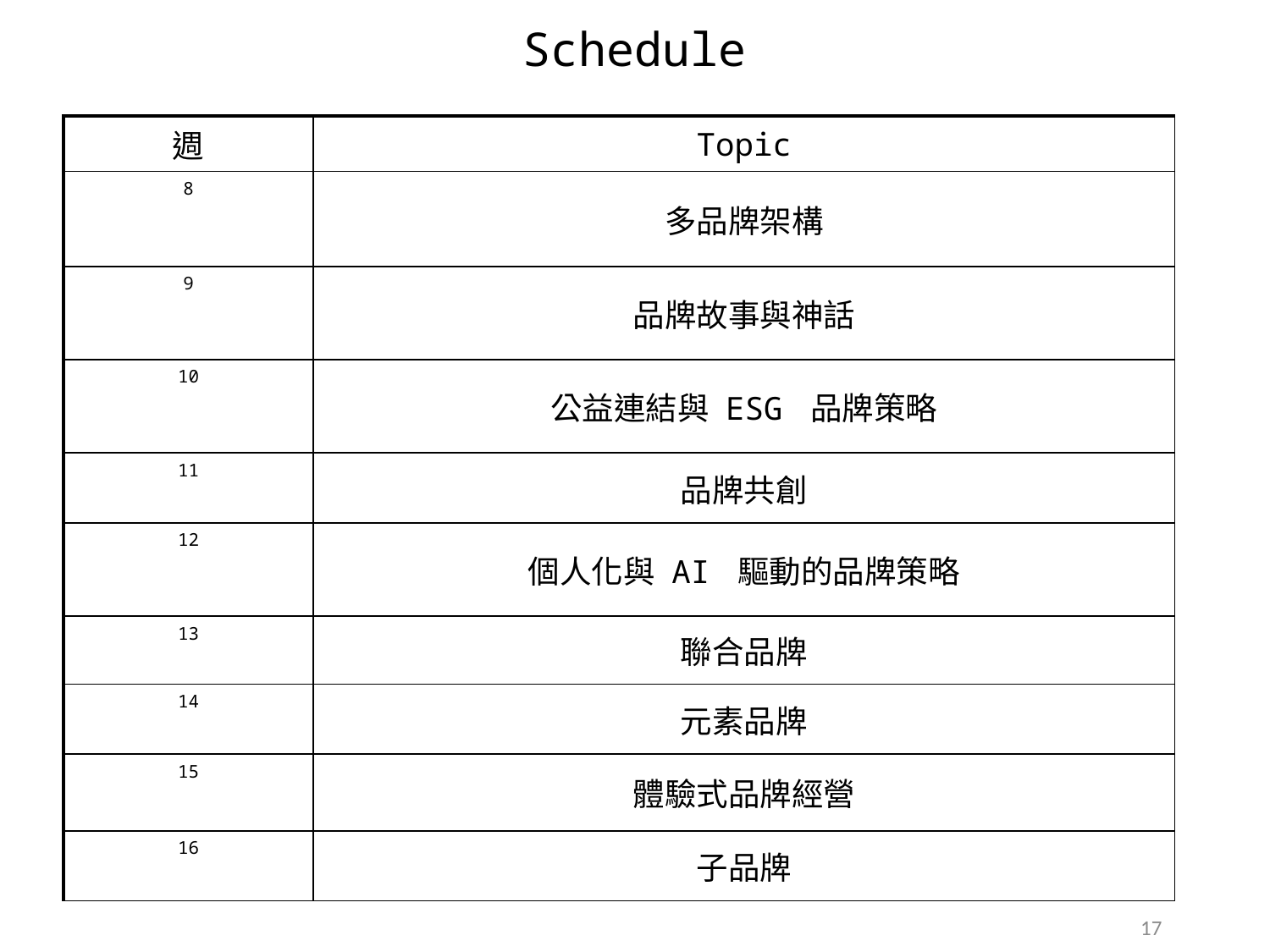

# Schedule
| 週 | Topic |
| --- | --- |
| 8 | 多品牌架構 |
| 9 | 品牌故事與神話 |
| 10 | 公益連結與 ESG 品牌策略 |
| 11 | 品牌共創 |
| 12 | 個人化與 AI 驅動的品牌策略 |
| 13 | 聯合品牌 |
| 14 | 元素品牌 |
| 15 | 體驗式品牌經營 |
| 16 | 子品牌 |
17